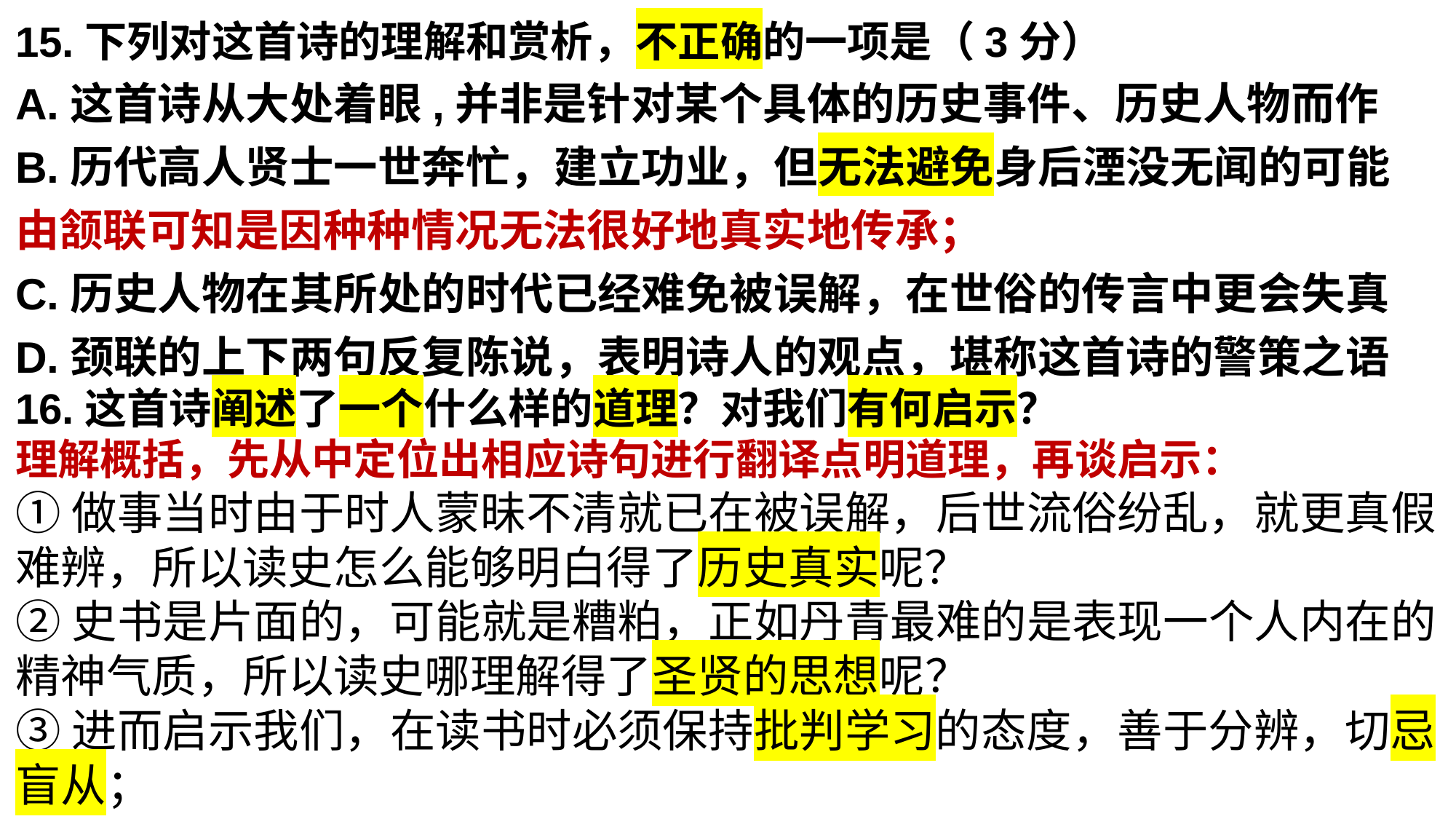

15.下列对这首诗的理解和赏析，不正确的一项是（3分）
A.这首诗从大处着眼,并非是针对某个具体的历史事件、历史人物而作
B.历代高人贤士一世奔忙，建立功业，但无法避免身后湮没无闻的可能
由颔联可知是因种种情况无法很好地真实地传承；
C.历史人物在其所处的时代已经难免被误解，在世俗的传言中更会失真
D.颈联的上下两句反复陈说，表明诗人的观点，堪称这首诗的警策之语
16.这首诗阐述了一个什么样的道理？对我们有何启示？
理解概括，先从中定位出相应诗句进行翻译点明道理，再谈启示：
①做事当时由于时人蒙昧不清就已在被误解，后世流俗纷乱，就更真假难辨，所以读史怎么能够明白得了历史真实呢？
②史书是片面的，可能就是糟粕，正如丹青最难的是表现一个人内在的精神气质，所以读史哪理解得了圣贤的思想呢？
③进而启示我们，在读书时必须保持批判学习的态度，善于分辨，切忌盲从；